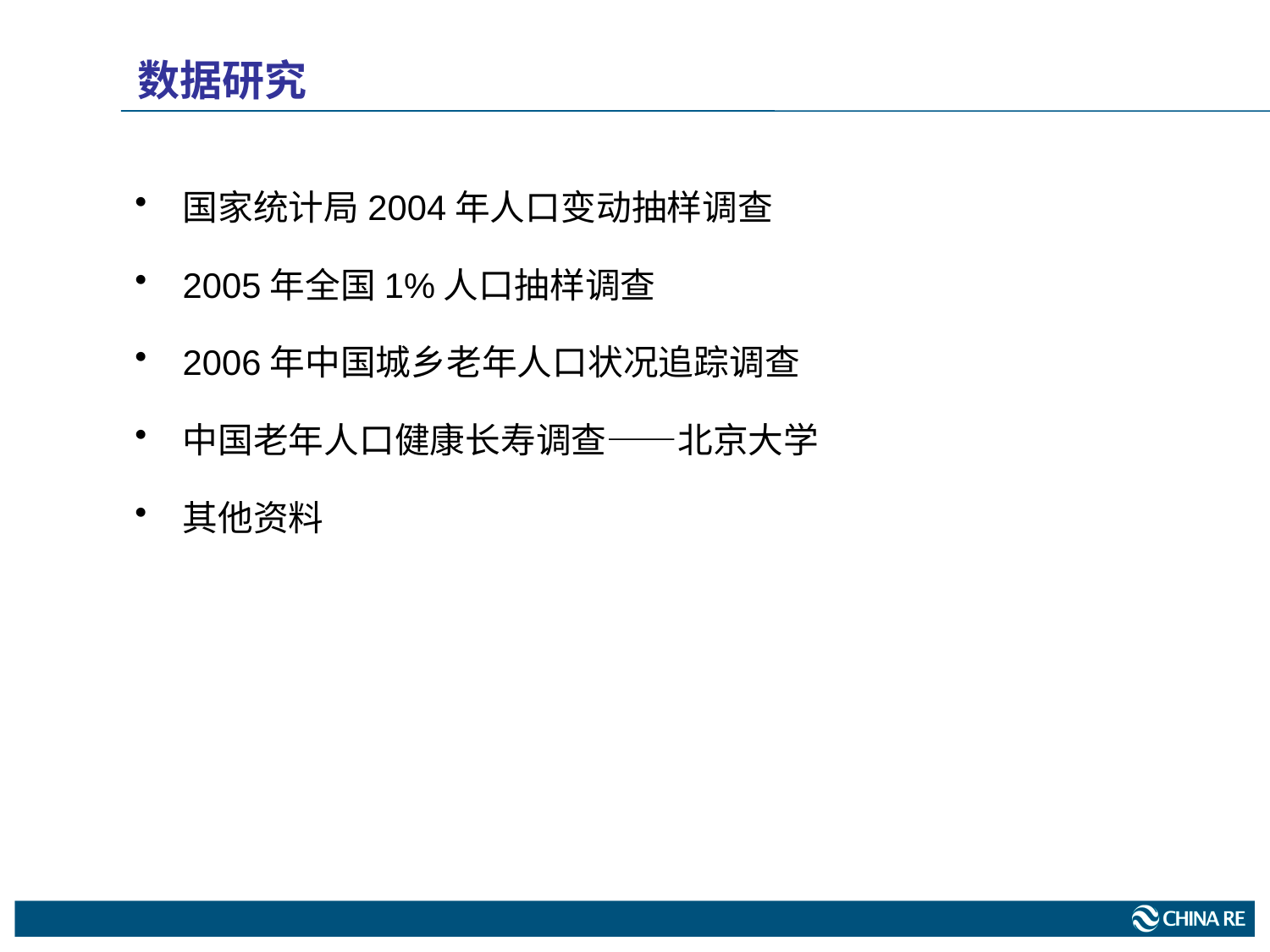

# 数据研究
国家统计局2004年人口变动抽样调查
2005年全国1%人口抽样调查
2006年中国城乡老年人口状况追踪调查
中国老年人口健康长寿调查——北京大学
其他资料